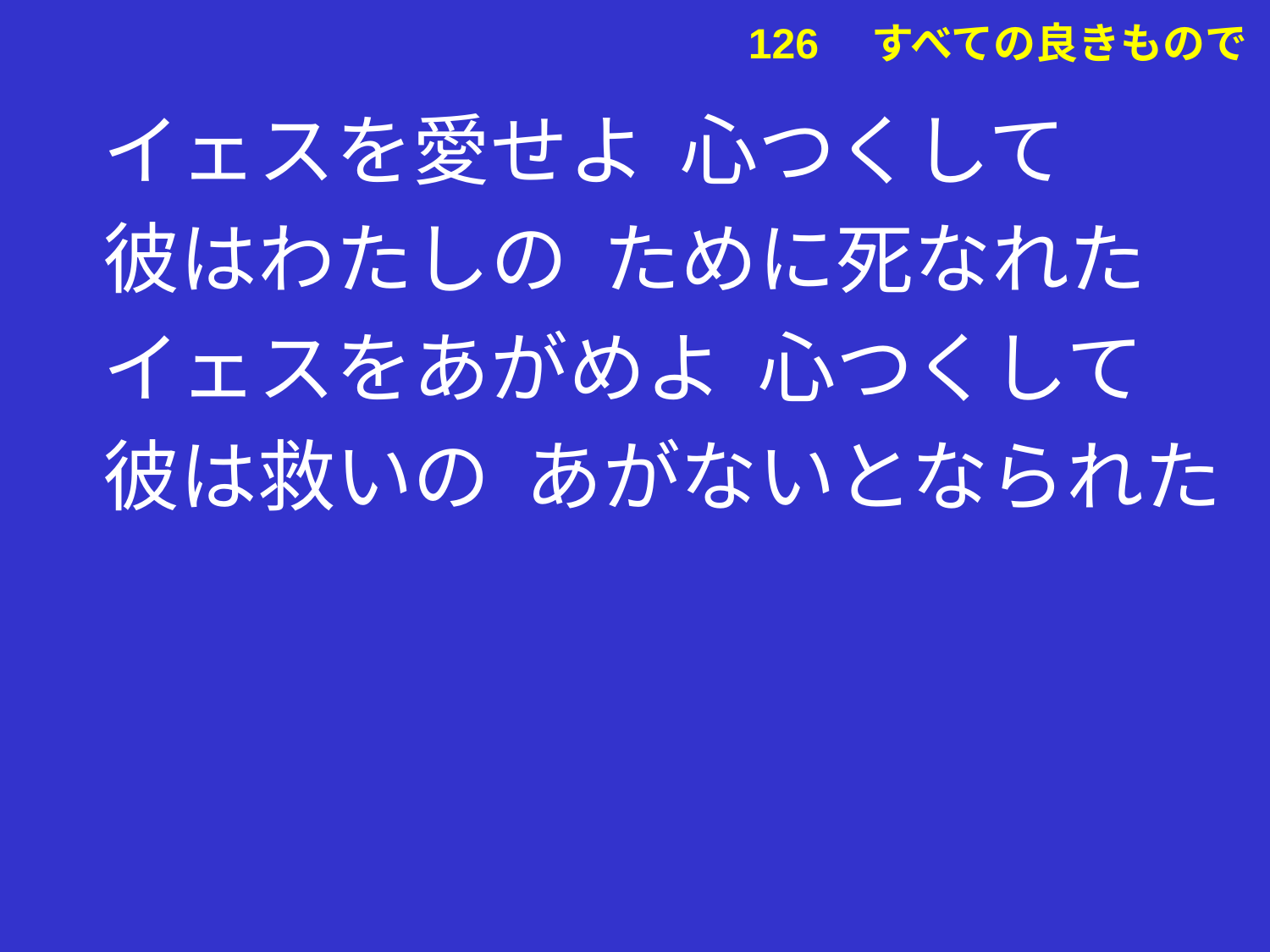

イェスを愛せよ  心つくして
彼はわたしの  ために死なれた
イェスをあがめよ  心つくして
彼は救いの  あがないとなられた

# 126　すべての良きもので